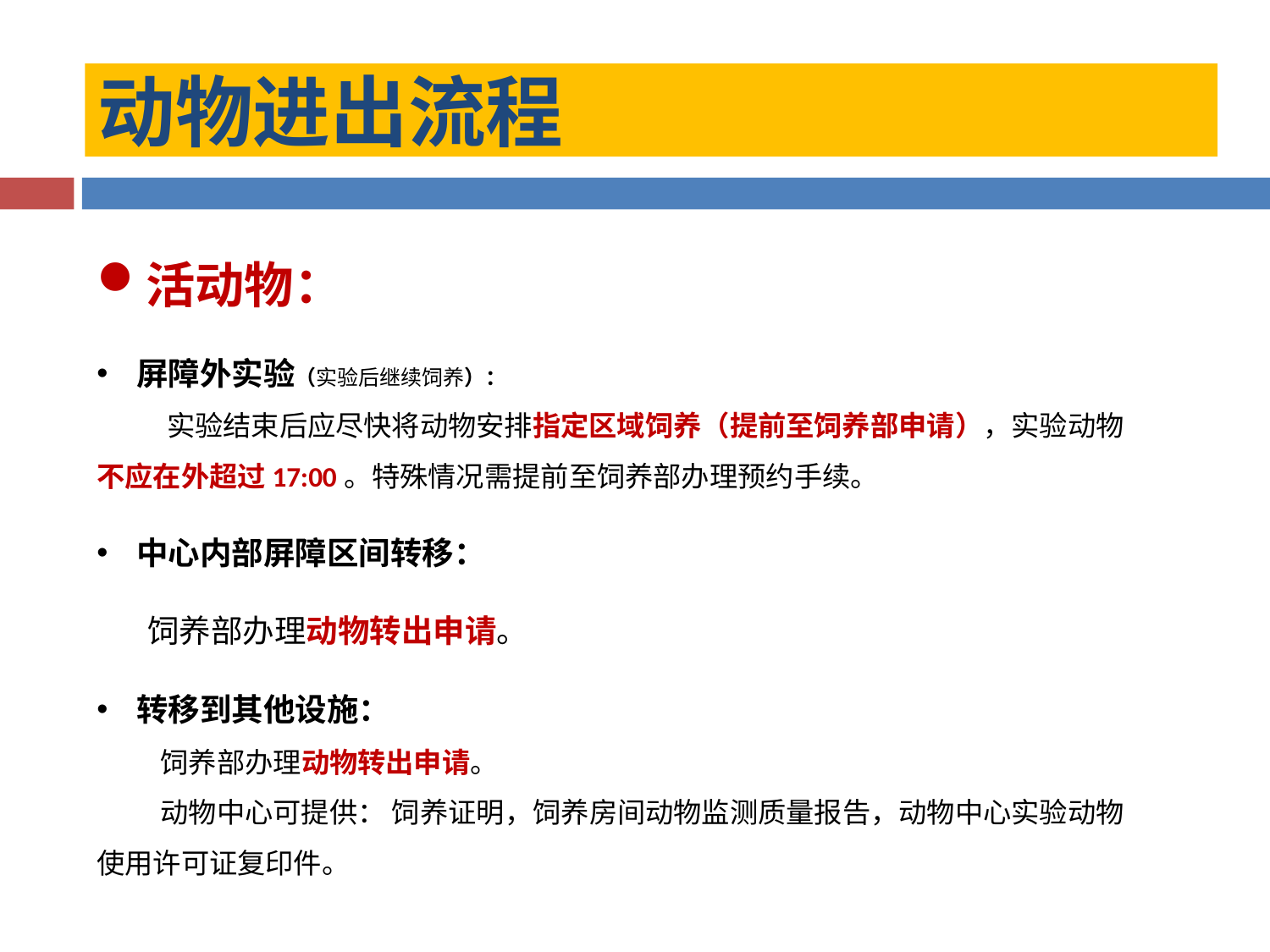

动物进出流程
活动物：
屏障外实验（实验后继续饲养）：
          实验结束后应尽快将动物安排指定区域饲养（提前至饲养部申请），实验动物不应在外超过17:00。特殊情况需提前至饲养部办理预约手续。
中心内部屏障区间转移：
      饲养部办理动物转出申请。
转移到其他设施：
         饲养部办理动物转出申请。
         动物中心可提供： 饲养证明，饲养房间动物监测质量报告，动物中心实验动物使用许可证复印件。